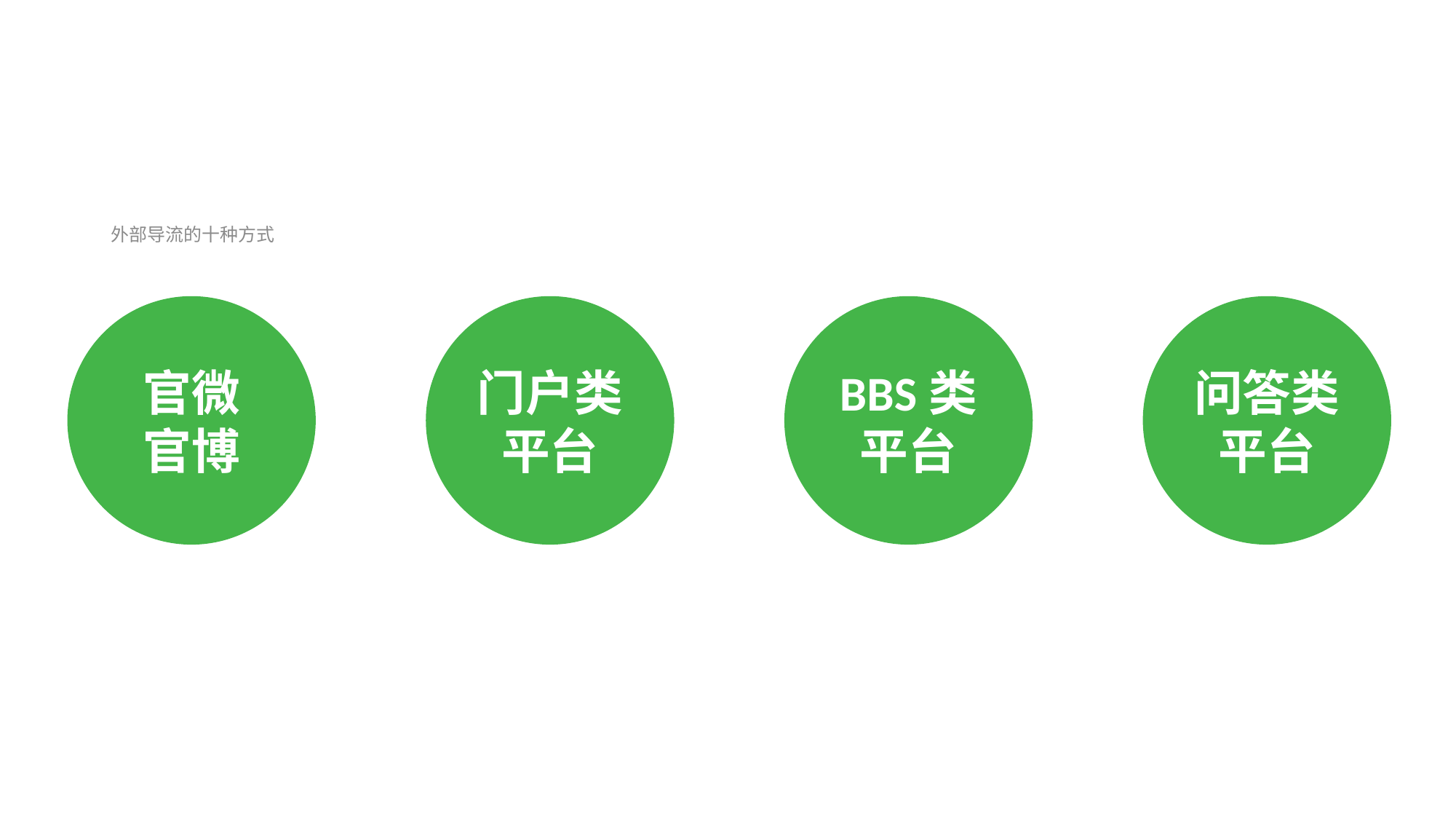

官微
官博
门户类
平台
BBS类
平台
问答类
平台
外部导流的十种方式